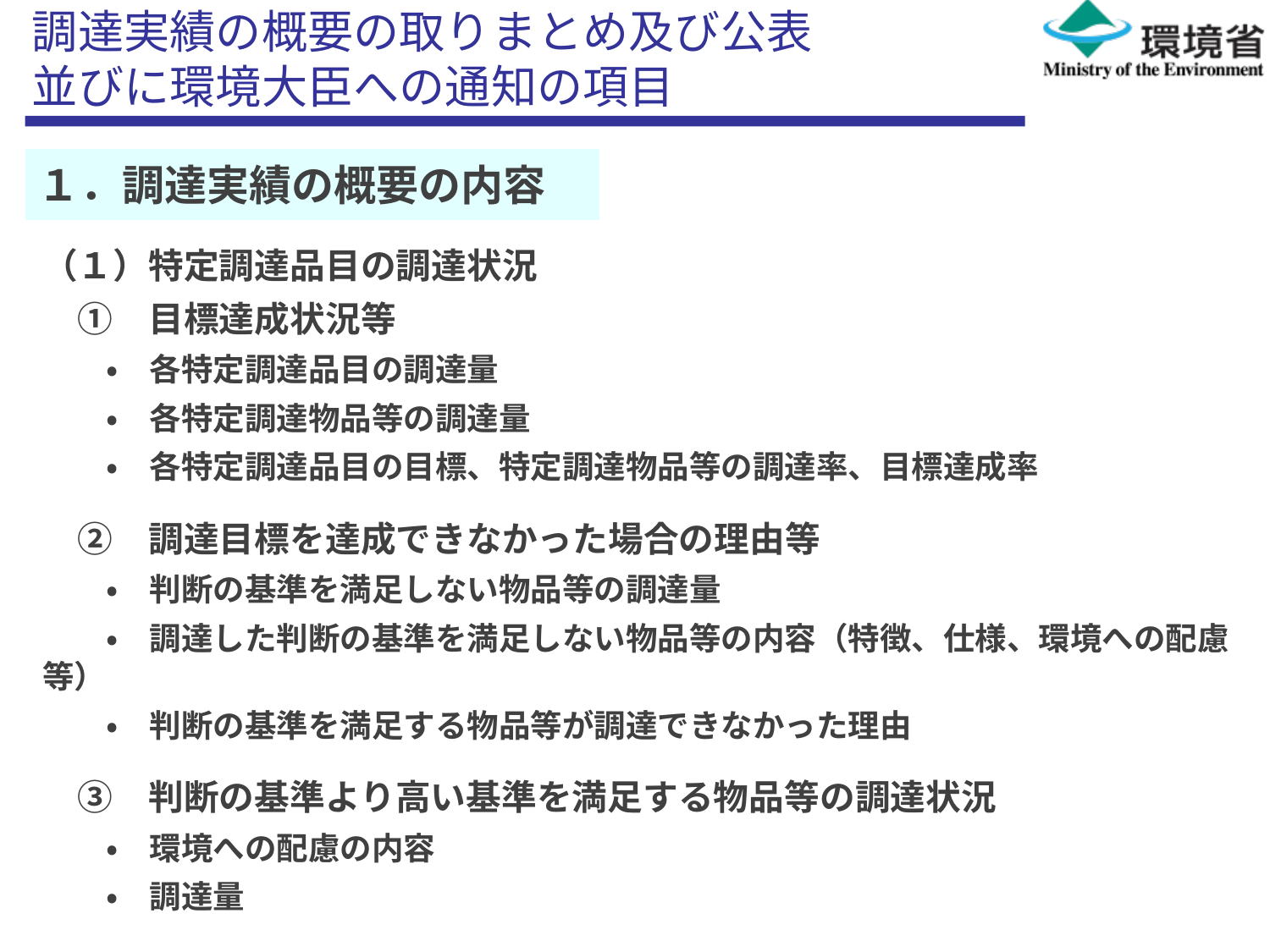

調達実績の概要の取りまとめ及び公表
並びに環境大臣への通知の項目

１．調達実績の概要の内容
（１）特定調達品目の調達状況
　①　目標達成状況等
　　•　各特定調達品目の調達量
　　•　各特定調達物品等の調達量
　　•　各特定調達品目の目標、特定調達物品等の調達率、目標達成率

　②　調達目標を達成できなかった場合の理由等
　　•　判断の基準を満足しない物品等の調達量
　　•　調達した判断の基準を満足しない物品等の内容（特徴、仕様、環境への配慮等）
　　•　判断の基準を満足する物品等が調達できなかった理由

　③　判断の基準より高い基準を満足する物品等の調達状況
　　•　環境への配慮の内容
　　•　調達量